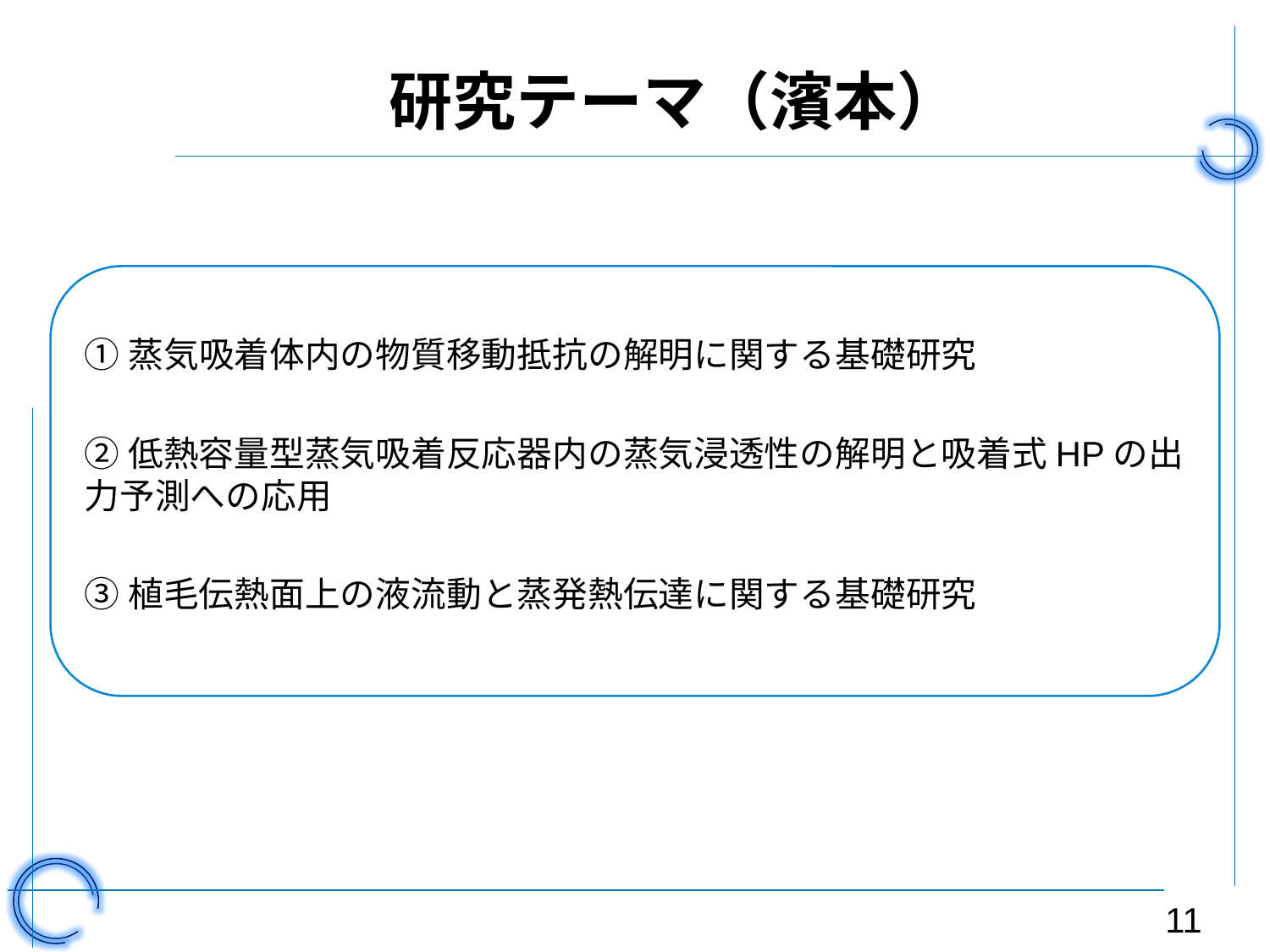

# 研究テーマ（濱本）

①蒸気吸着体内の物質移動抵抗の解明に関する基礎研究

②低熱容量型蒸気吸着反応器内の蒸気浸透性の解明と吸着式HPの出力予測への応用

③植毛伝熱面上の液流動と蒸発熱伝達に関する基礎研究

11